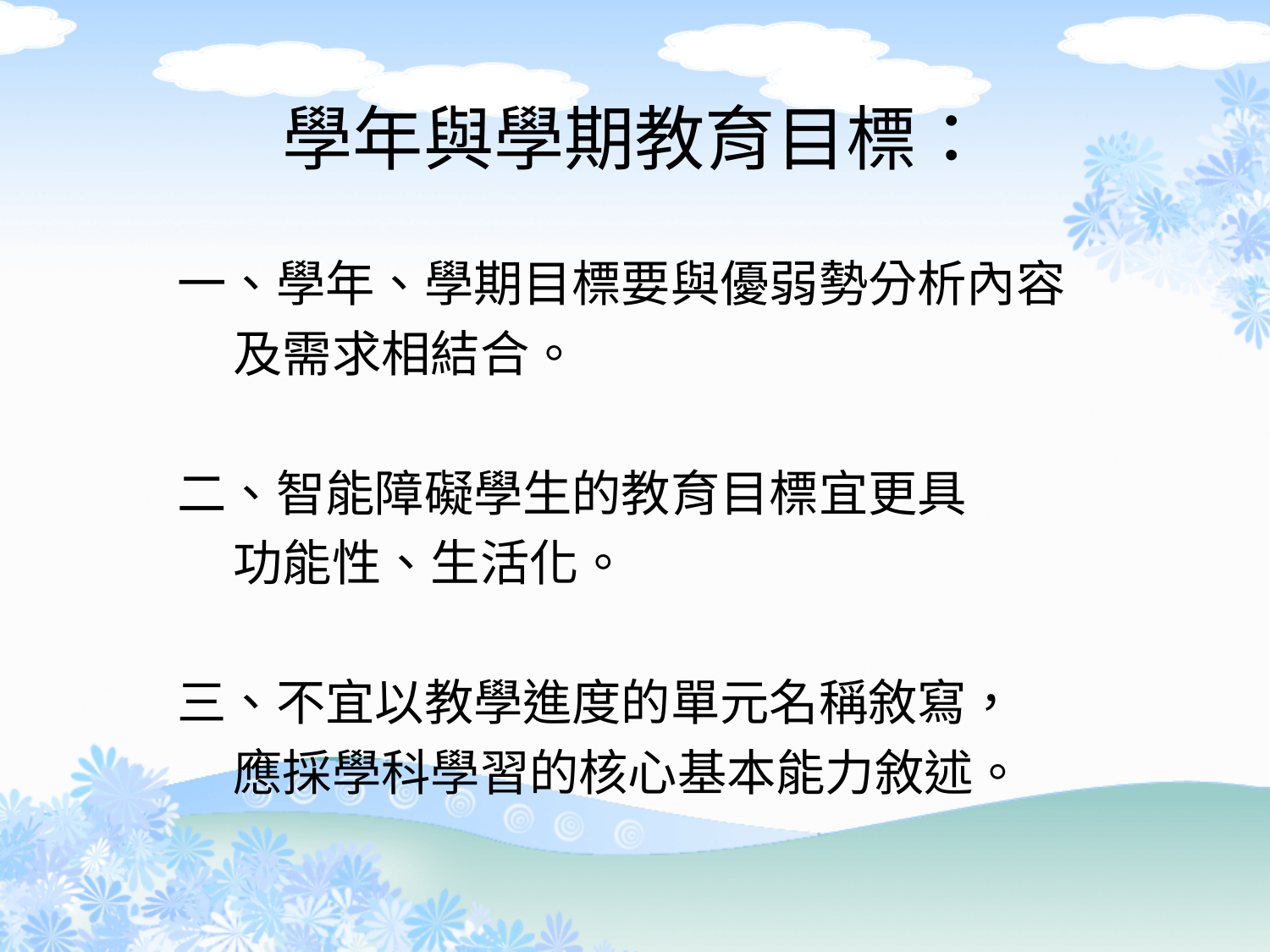

# 學年與學期教育目標：
一、學年、學期目標要與優弱勢分析內容
    及需求相結合。

二、智能障礙學生的教育目標宜更具
    功能性、生活化。

三、不宜以教學進度的單元名稱敘寫，
    應採學科學習的核心基本能力敘述。